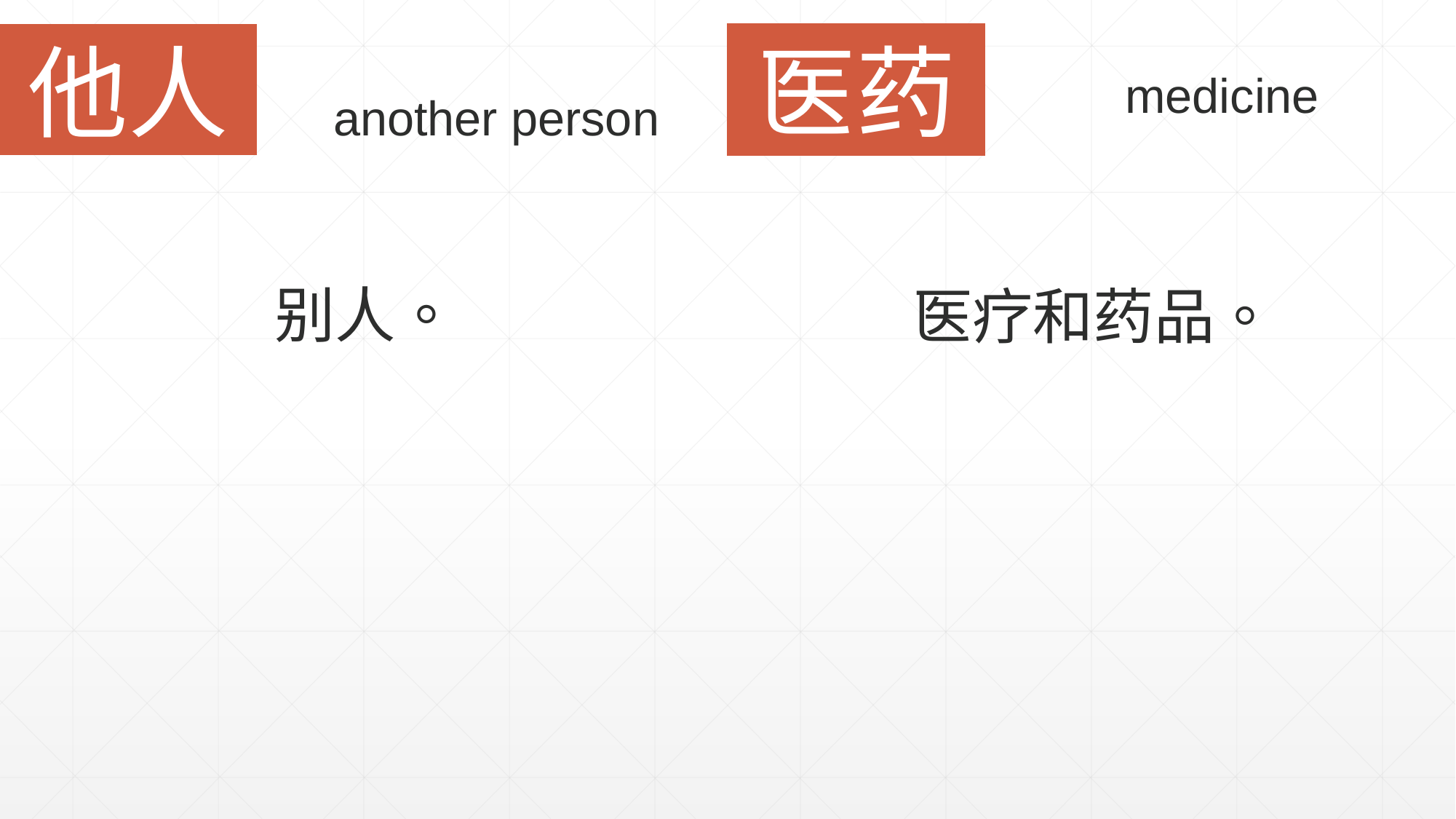

他人
医药
medicine
another person
别人。
医疗和药品。